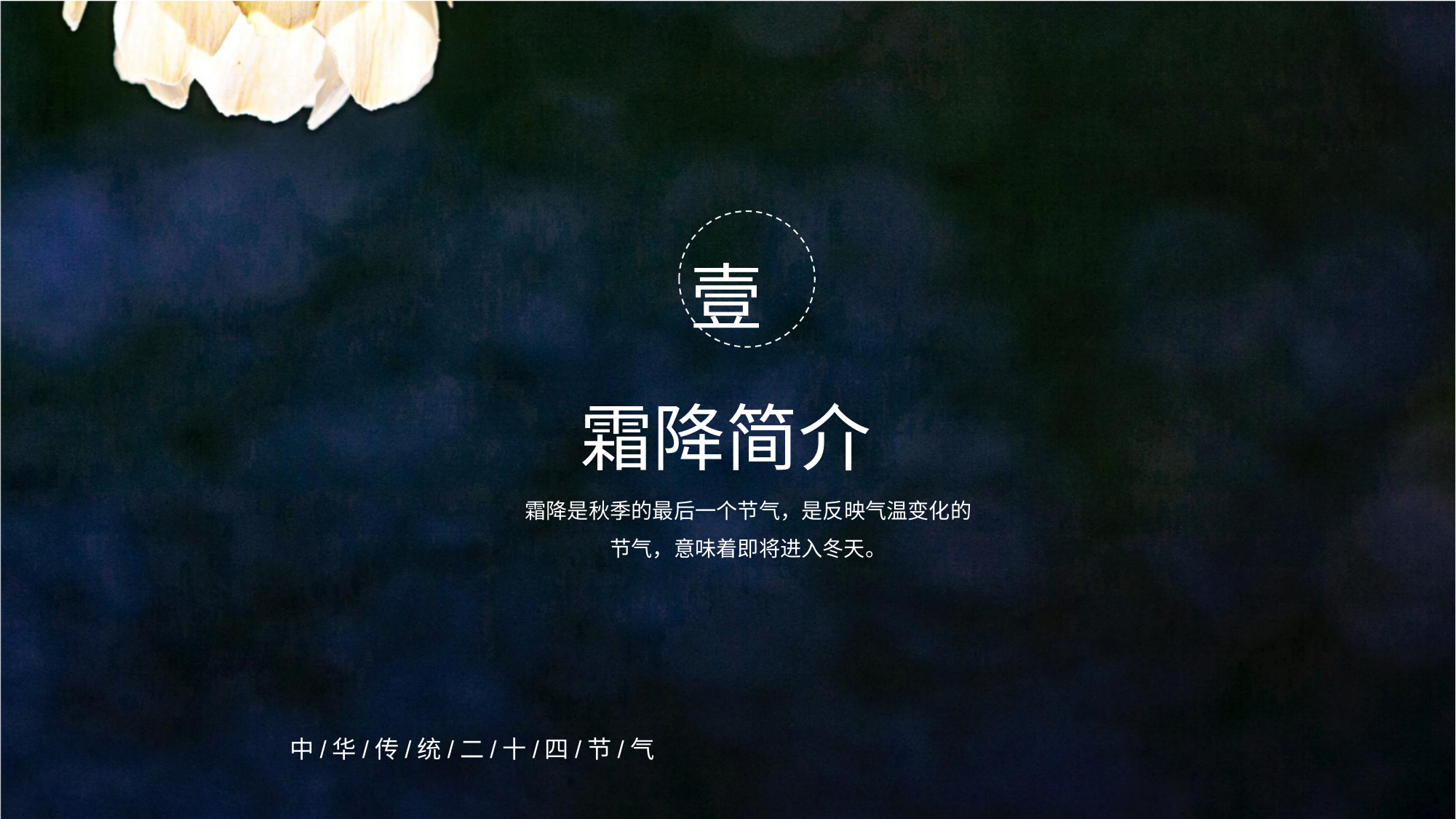

壹

霜降简介
霜降是秋季的最后一个节气，是反映气温变化的节气，意味着即将进入冬天。
中/华/传/统/二/十/四/节/气